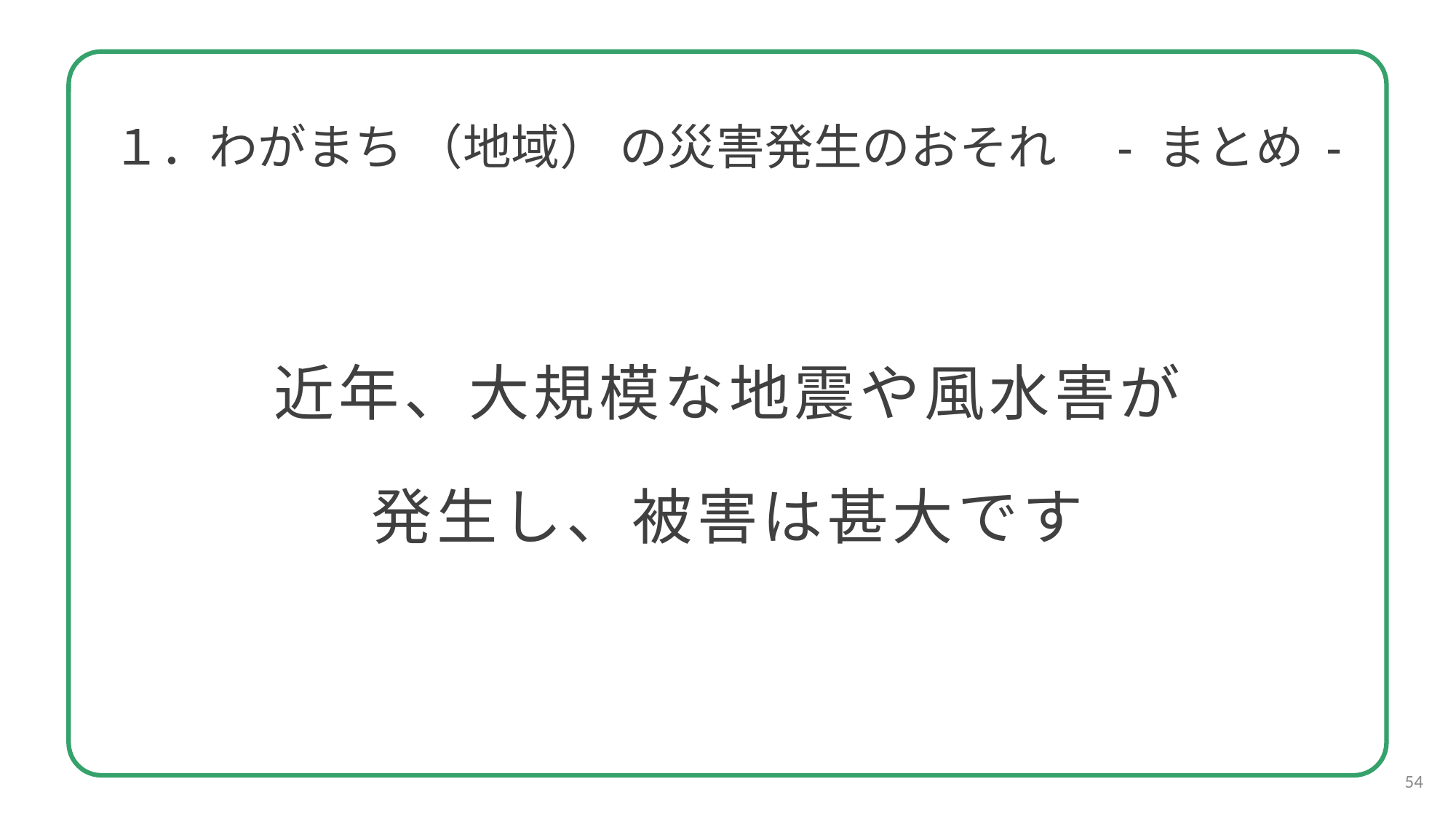

１．わがまち （地域） の災害発生のおそれ　- まとめ -
近年、大規模な地震や風水害が
発生し、被害は甚大です
54